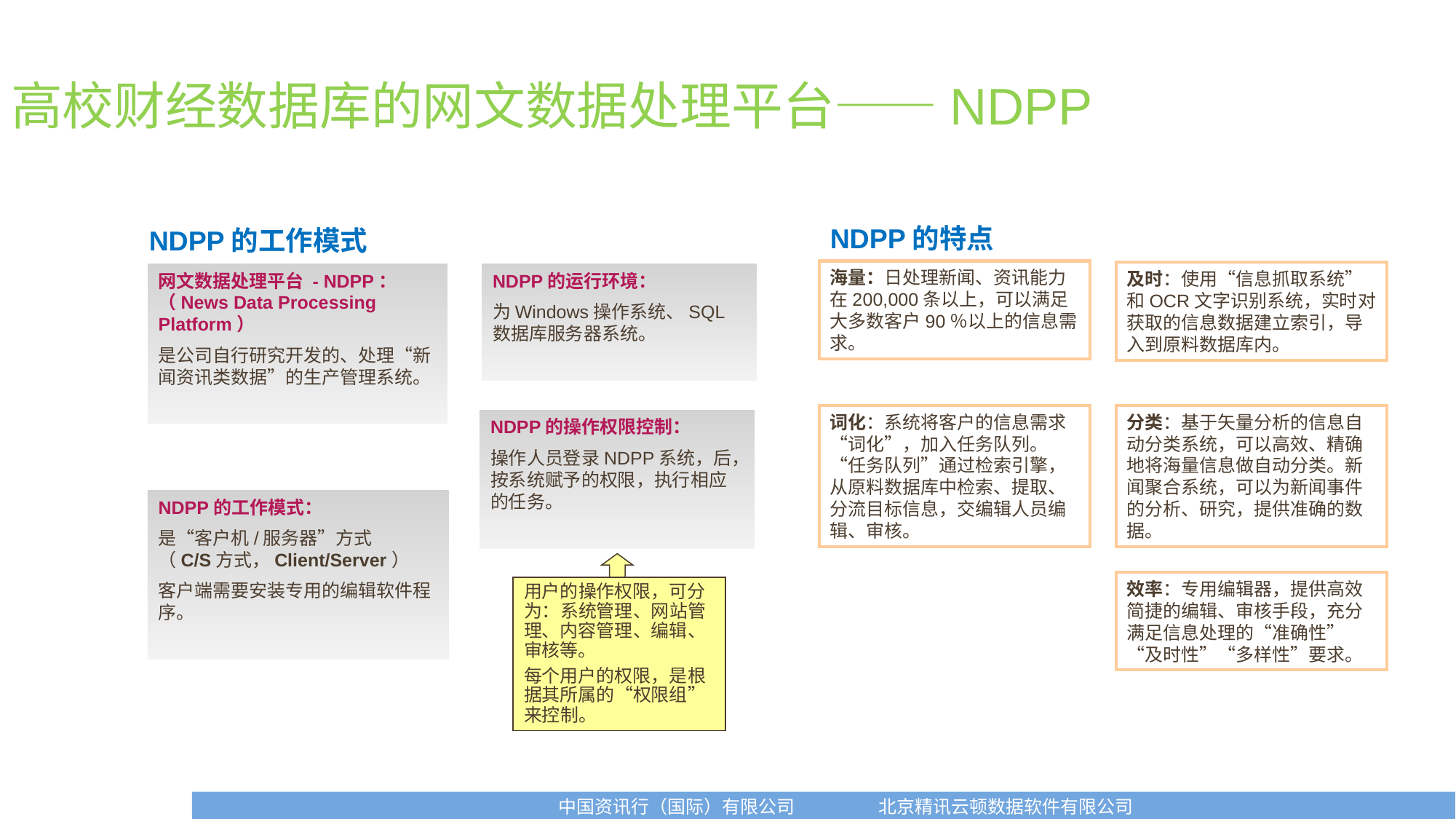

高校财经数据库的网文数据处理平台——NDPP
NDPP的特点
NDPP的工作模式
海量：日处理新闻、资讯能力在200,000条以上，可以满足大多数客户90％以上的信息需求。
及时：使用“信息抓取系统”和OCR文字识别系统，实时对获取的信息数据建立索引，导入到原料数据库内。
网文数据处理平台 - NDPP：（News Data Processing Platform）
是公司自行研究开发的、处理“新闻资讯类数据”的生产管理系统。

NDPP的运行环境：
为Windows操作系统、SQL数据库服务器系统。

词化：系统将客户的信息需求“词化”，加入任务队列。“任务队列”通过检索引擎，从原料数据库中检索、提取、分流目标信息，交编辑人员编辑、审核。
分类：基于矢量分析的信息自动分类系统，可以高效、精确地将海量信息做自动分类。新闻聚合系统，可以为新闻事件的分析、研究，提供准确的数据。
NDPP的操作权限控制：
操作人员登录NDPP系统，后，按系统赋予的权限，执行相应的任务。

NDPP的工作模式：
是“客户机/服务器”方式
（C/S方式，Client/Server）
客户端需要安装专用的编辑软件程序。

用户的操作权限，可分为：系统管理、网站管理、内容管理、编辑、审核等。
每个用户的权限，是根据其所属的“权限组”来控制。
效率：专用编辑器，提供高效简捷的编辑、审核手段，充分满足信息处理的“准确性”“及时性”“多样性”要求。